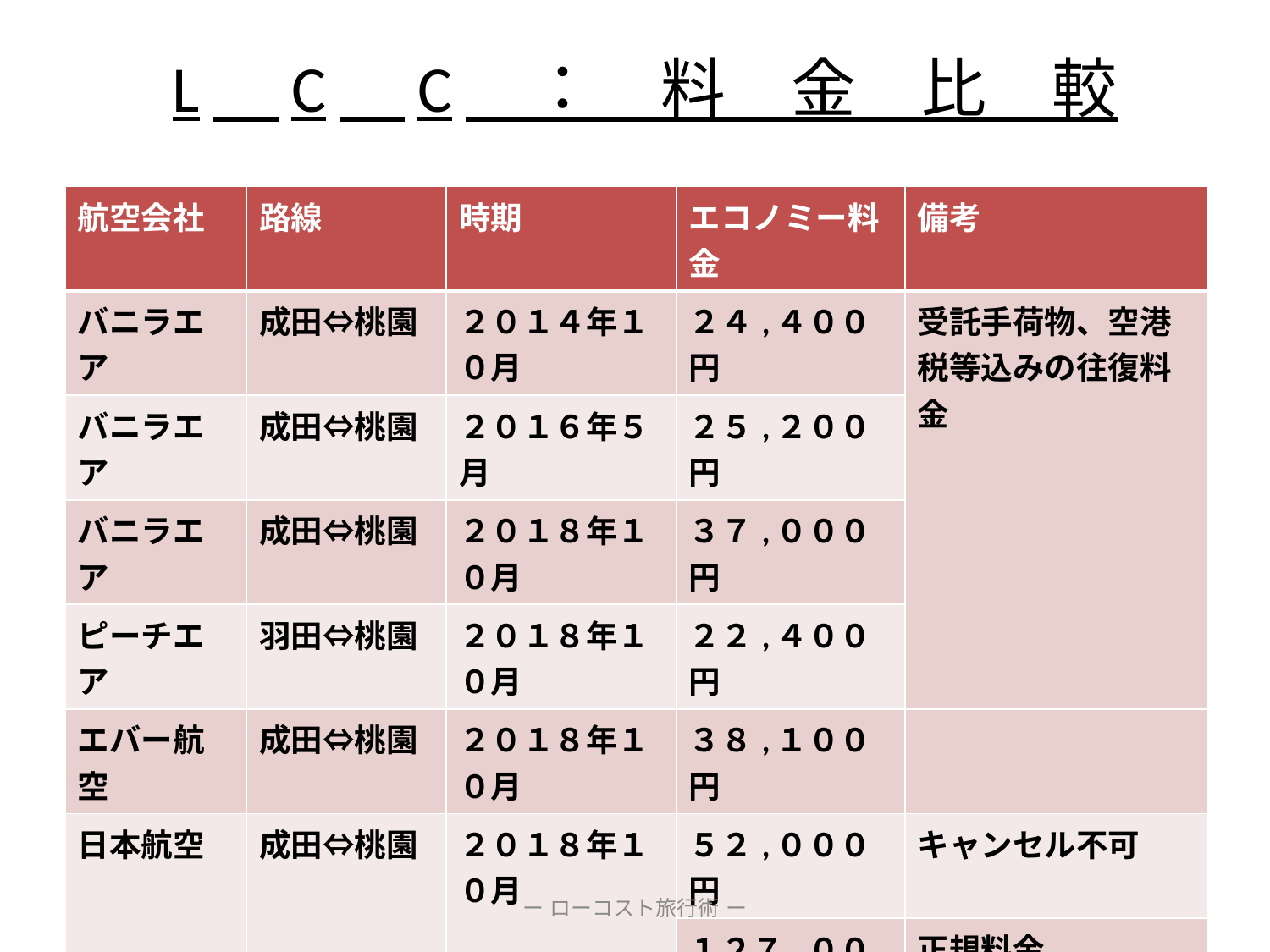

# L　C　C　：　料　金　比　較
| 航空会社 | 路線 | 時期 | エコノミー料金 | 備考 |
| --- | --- | --- | --- | --- |
| バニラエア | 成田⇔桃園 | ２０１４年１０月 | ２４,４００円 | 受託手荷物、空港税等込みの往復料金 |
| バニラエア | 成田⇔桃園 | ２０１６年５月 | ２５,２００円 |  |
| バニラエア | 成田⇔桃園 | ２０１８年１０月 | ３７,０００円 |  |
| ピーチエア | 羽田⇔桃園 | ２０１８年１０月 | ２２,４００円 |  |
| エバー航空 | 成田⇔桃園 | ２０１８年１０月 | ３８,１００円 |  |
| 日本航空 | 成田⇔桃園 | ２０１８年１０月 | ５２,０００円 | キャンセル不可 |
|  |  |  | １２７,０００円 | 正規料金 |
| 全日空 | 成田⇔桃園 | ２０１８年１０月 | ６０.４００円 | キャンセル不可 |
|  |  |  | １３８,６００円 | 正規料金 |
ー ローコスト旅行術 ー